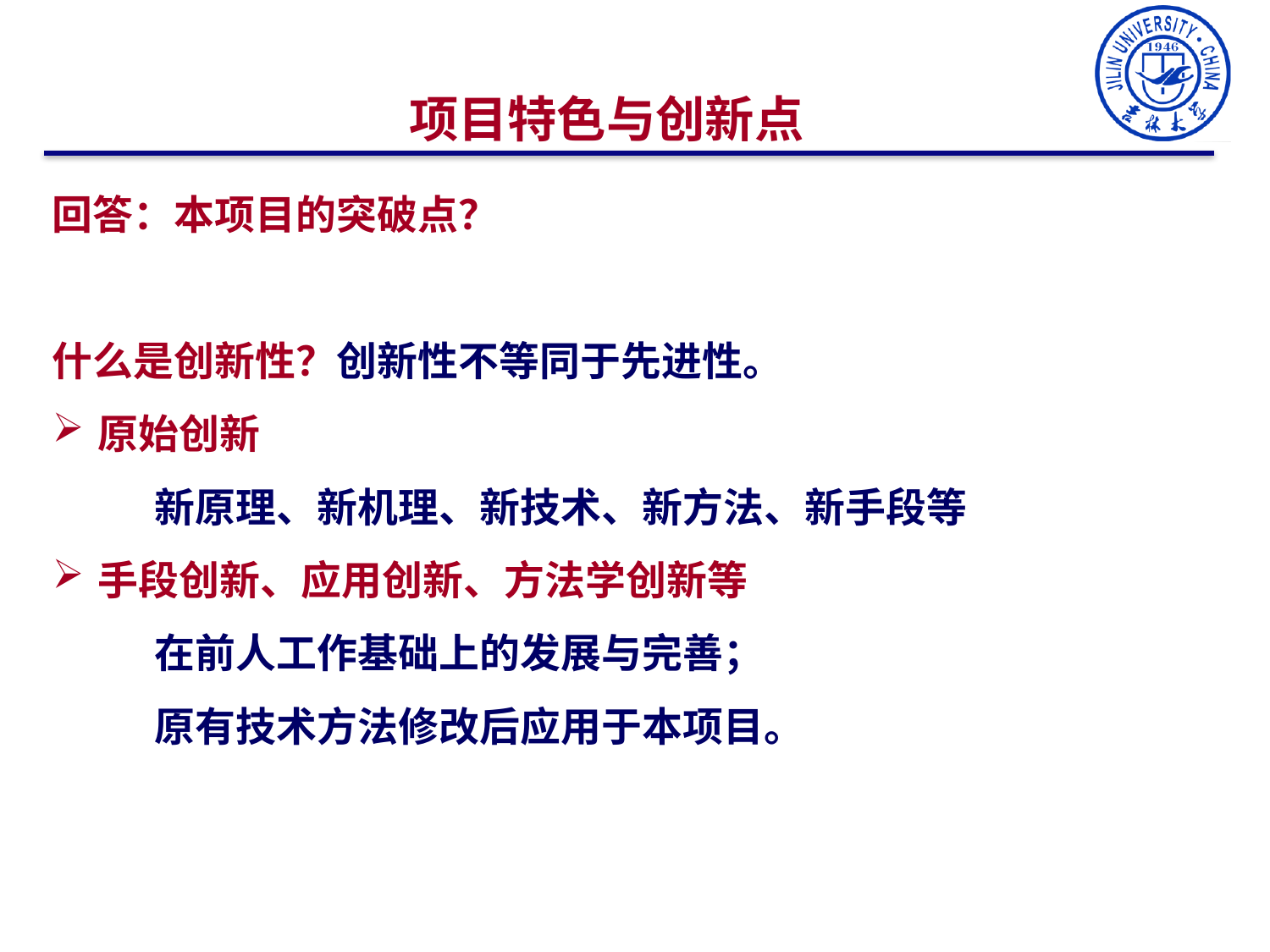

项目特色与创新点
回答：本项目的突破点？

什么是创新性？创新性不等同于先进性。
原始创新
          新原理、新机理、新技术、新方法、新手段等
手段创新、应用创新、方法学创新等
          在前人工作基础上的发展与完善；
          原有技术方法修改后应用于本项目。